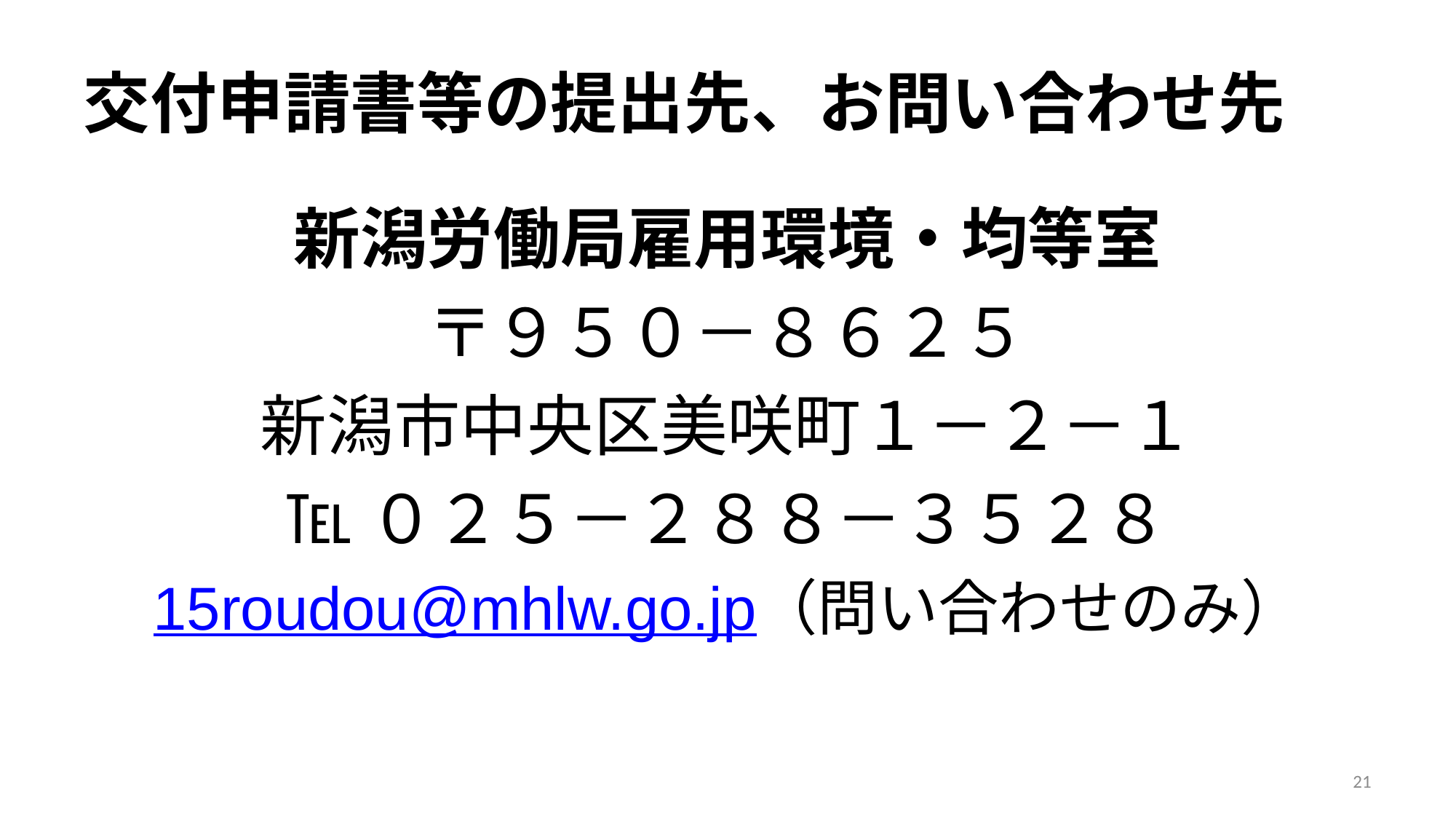

# 交付申請書等の提出先、お問い合わせ先
新潟労働局雇用環境・均等室
〒９５０－８６２５
新潟市中央区美咲町１－２－１
℡０２５－２８８－３５２８
15roudou@mhlw.go.jp（問い合わせのみ）
21